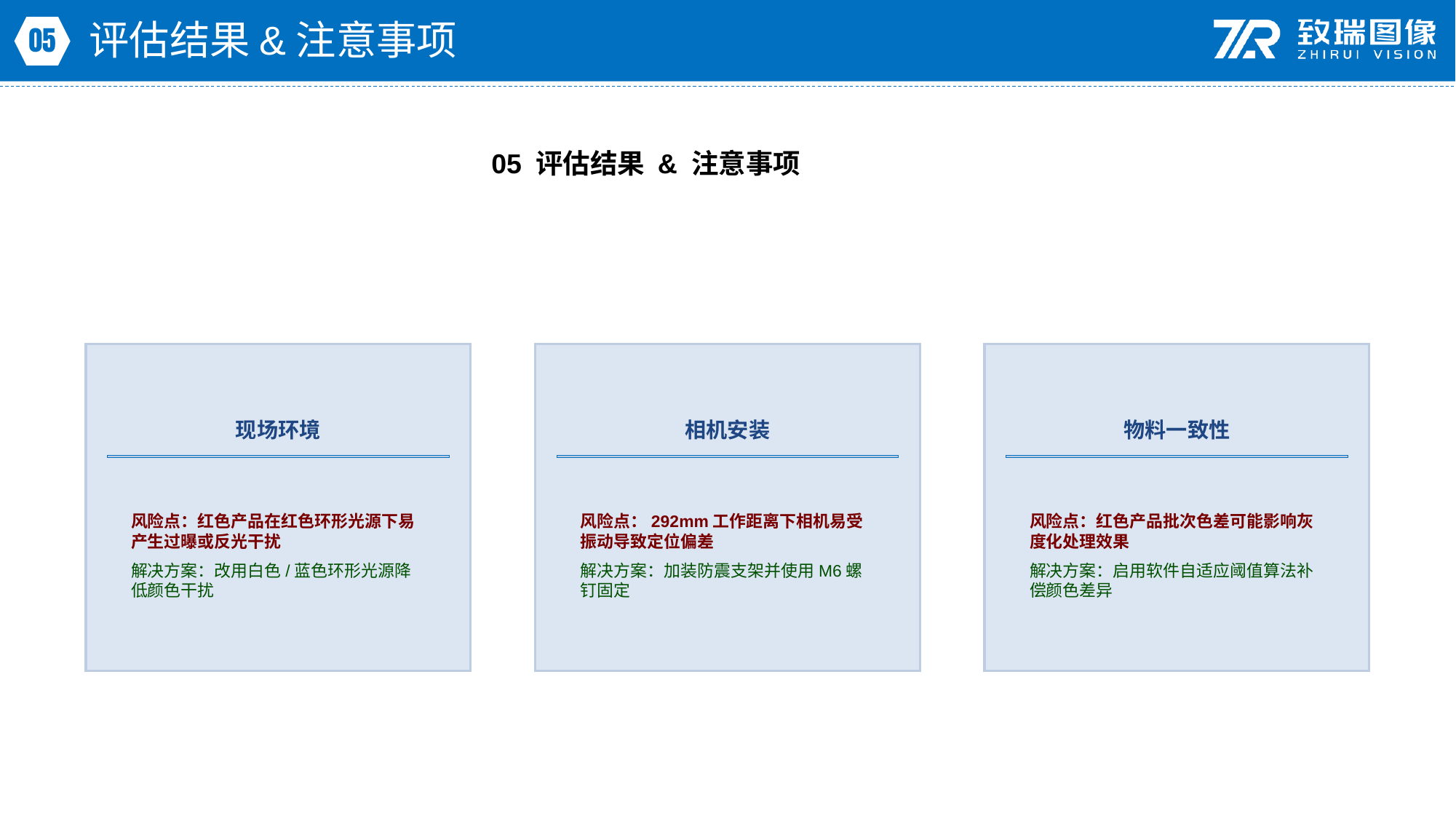

评估结果&注意事项
05

05 评估结果 & 注意事项

现场环境

相机安装

物料一致性

风险点：红色产品在红色环形光源下易产生过曝或反光干扰
解决方案：改用白色/蓝色环形光源降低颜色干扰

风险点：292mm工作距离下相机易受振动导致定位偏差
解决方案：加装防震支架并使用M6螺钉固定

风险点：红色产品批次色差可能影响灰度化处理效果
解决方案：启用软件自适应阈值算法补偿颜色差异